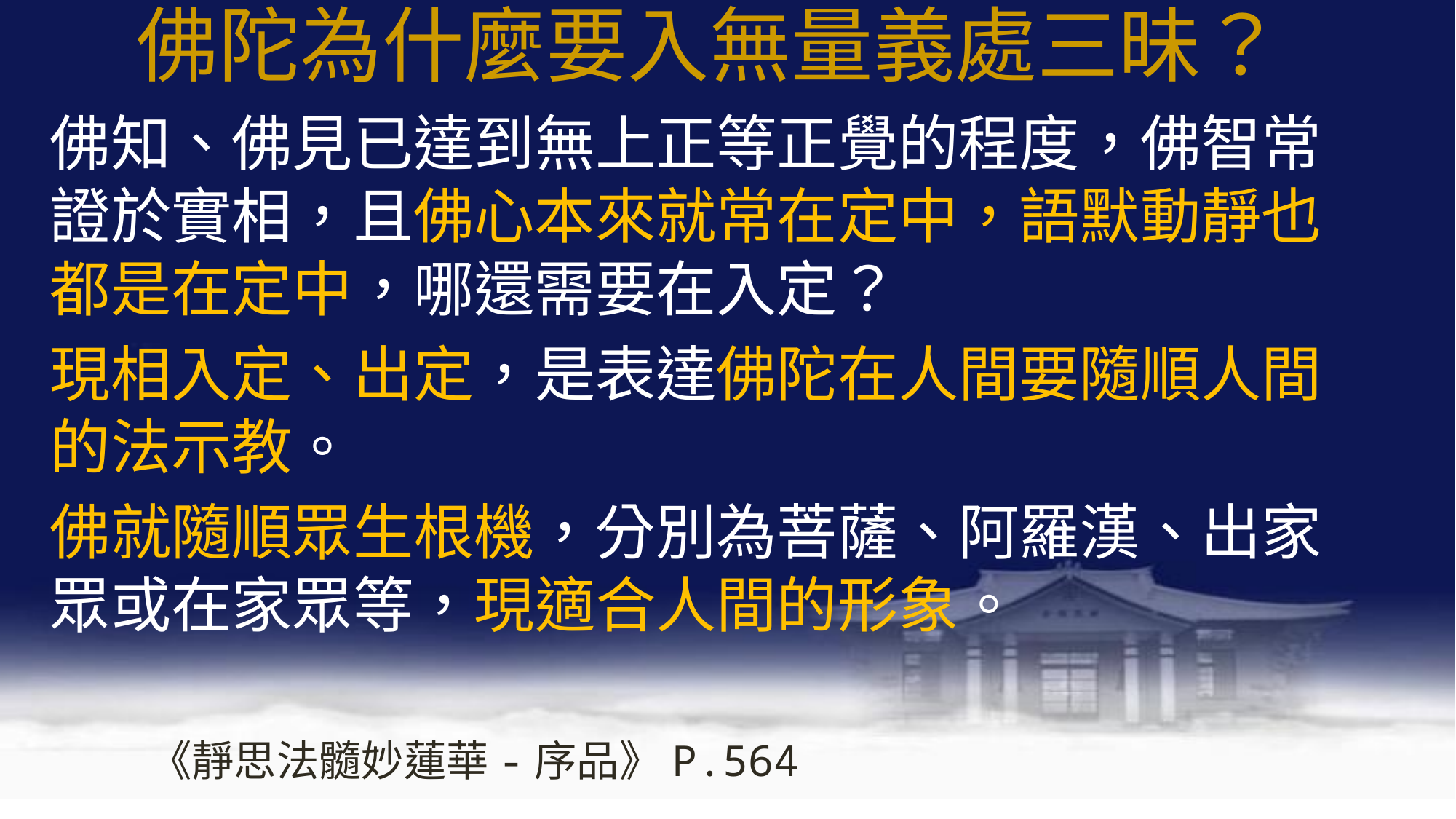

# 佛陀為什麼要入無量義處三昧？
佛知、佛見已達到無上正等正覺的程度，佛智常證於實相，且佛心本來就常在定中，語默動靜也都是在定中，哪還需要在入定？
現相入定、出定，是表達佛陀在人間要隨順人間的法示教。
佛就隨順眾生根機，分別為菩薩、阿羅漢、出家眾或在家眾等，現適合人間的形象。
《靜思法髓妙蓮華-序品》P.564